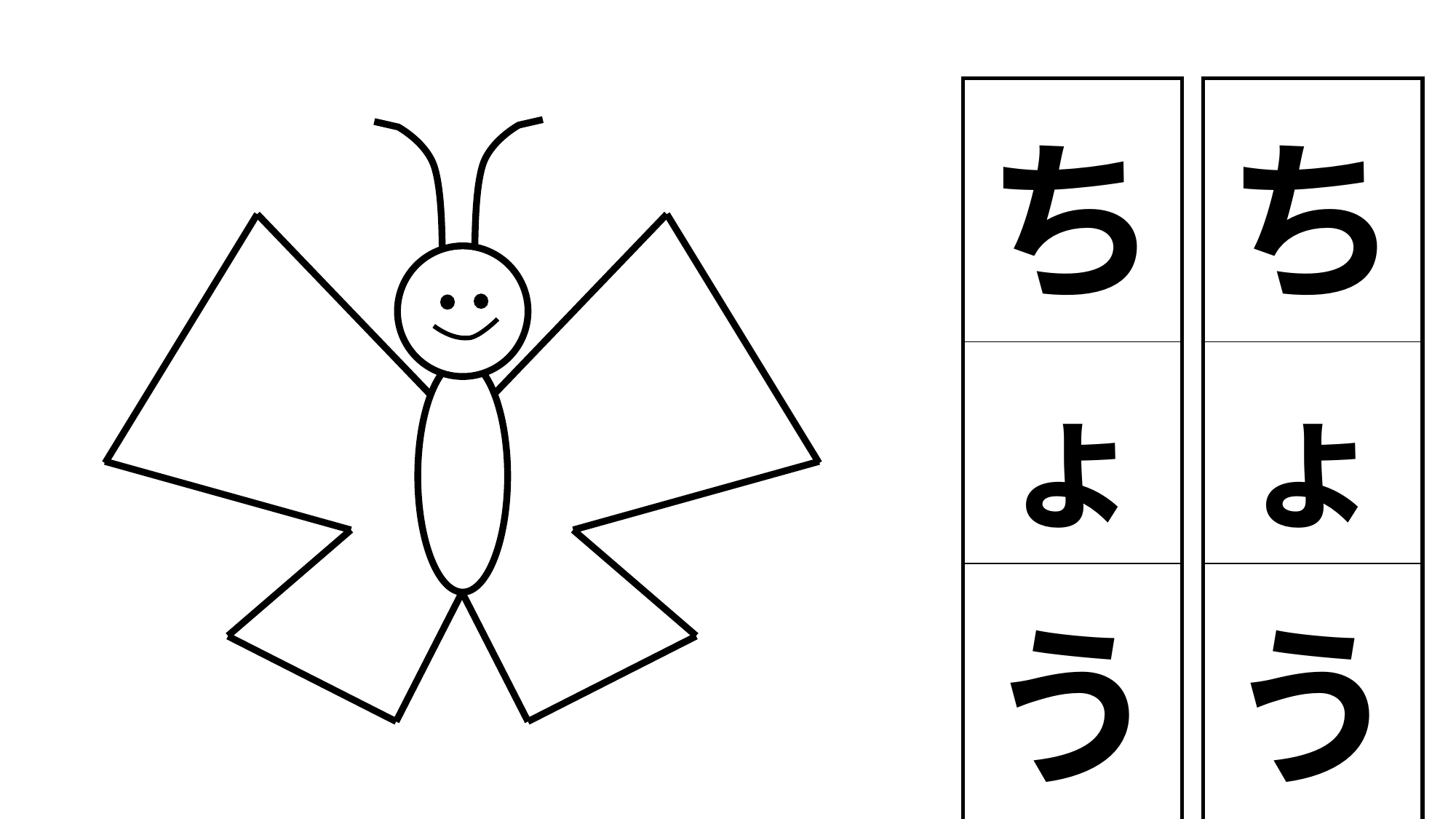

| ち |
| --- |
| ょ |
| う |
| ち |
| --- |
| ょ |
| う |